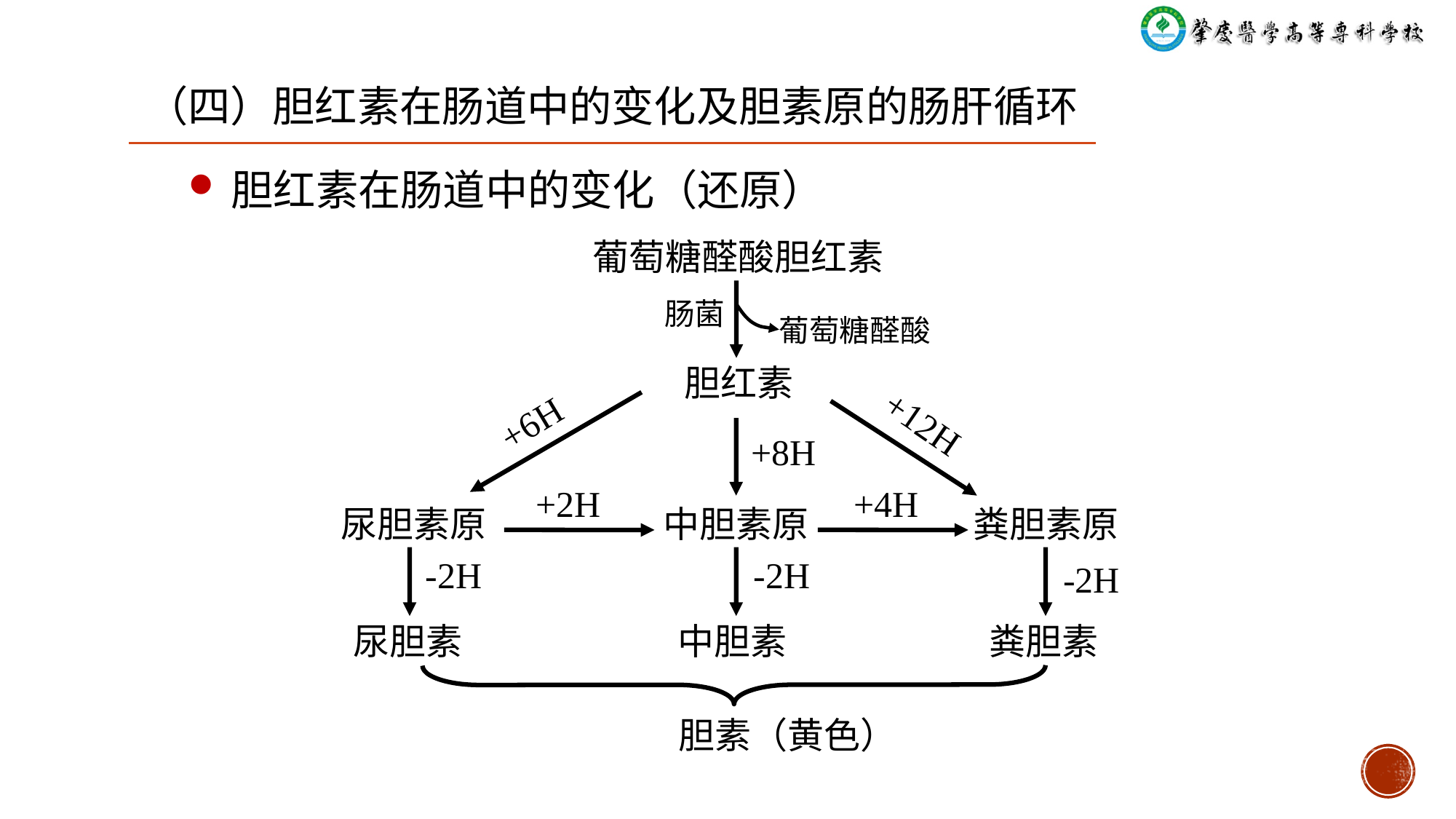

（四）胆红素在肠道中的变化及胆素原的肠肝循环
胆红素在肠道中的变化（还原）
葡萄糖醛酸胆红素

肠菌

葡萄糖醛酸
胆红素

+6H
+12H

+8H
+2H
+4H
尿胆素原
中胆素原
粪胆素原

-2H

-2H

-2H
尿胆素
中胆素
粪胆素
胆素（黄色）